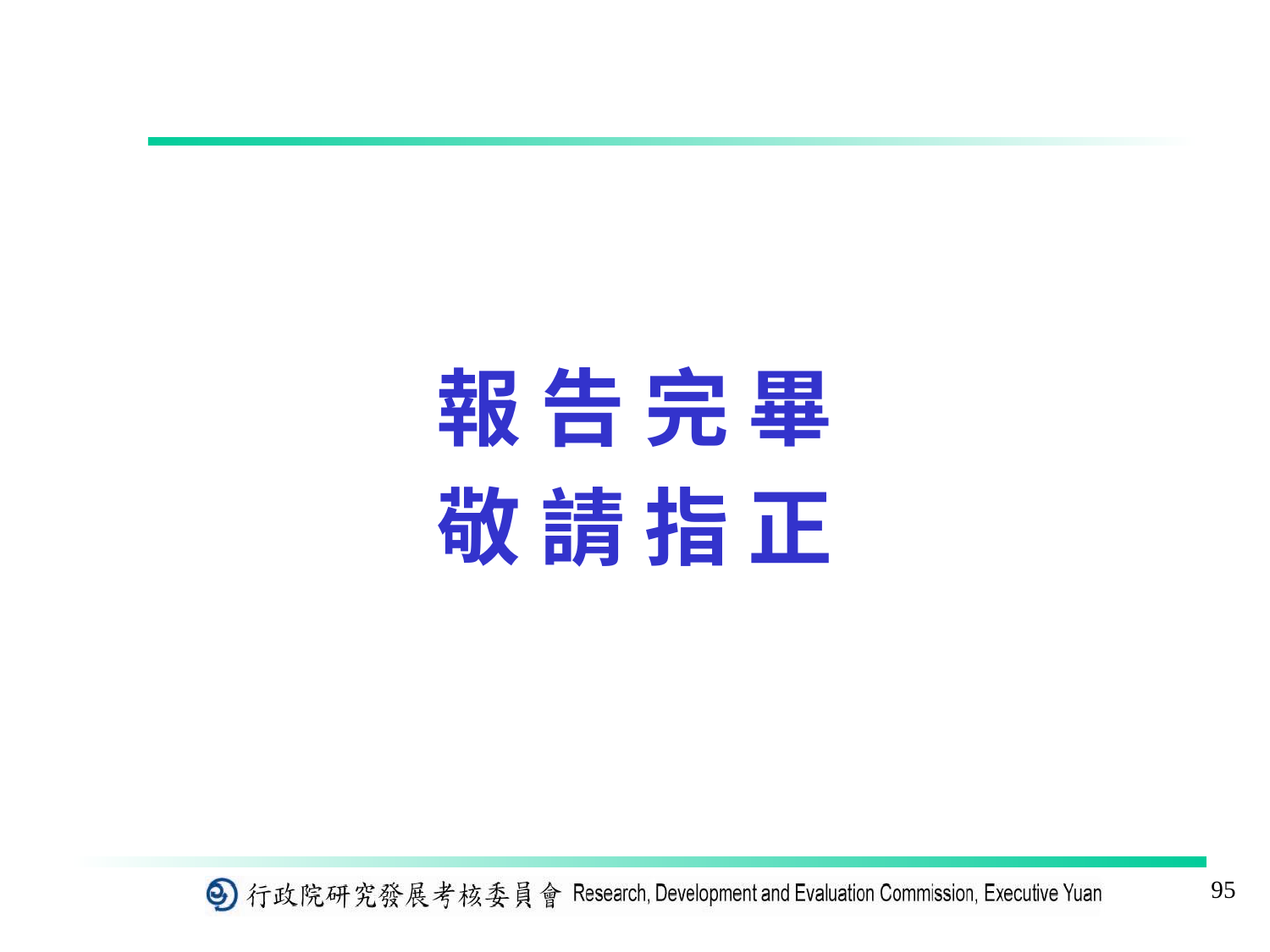

報 告 完 畢
敬 請 指 正

95